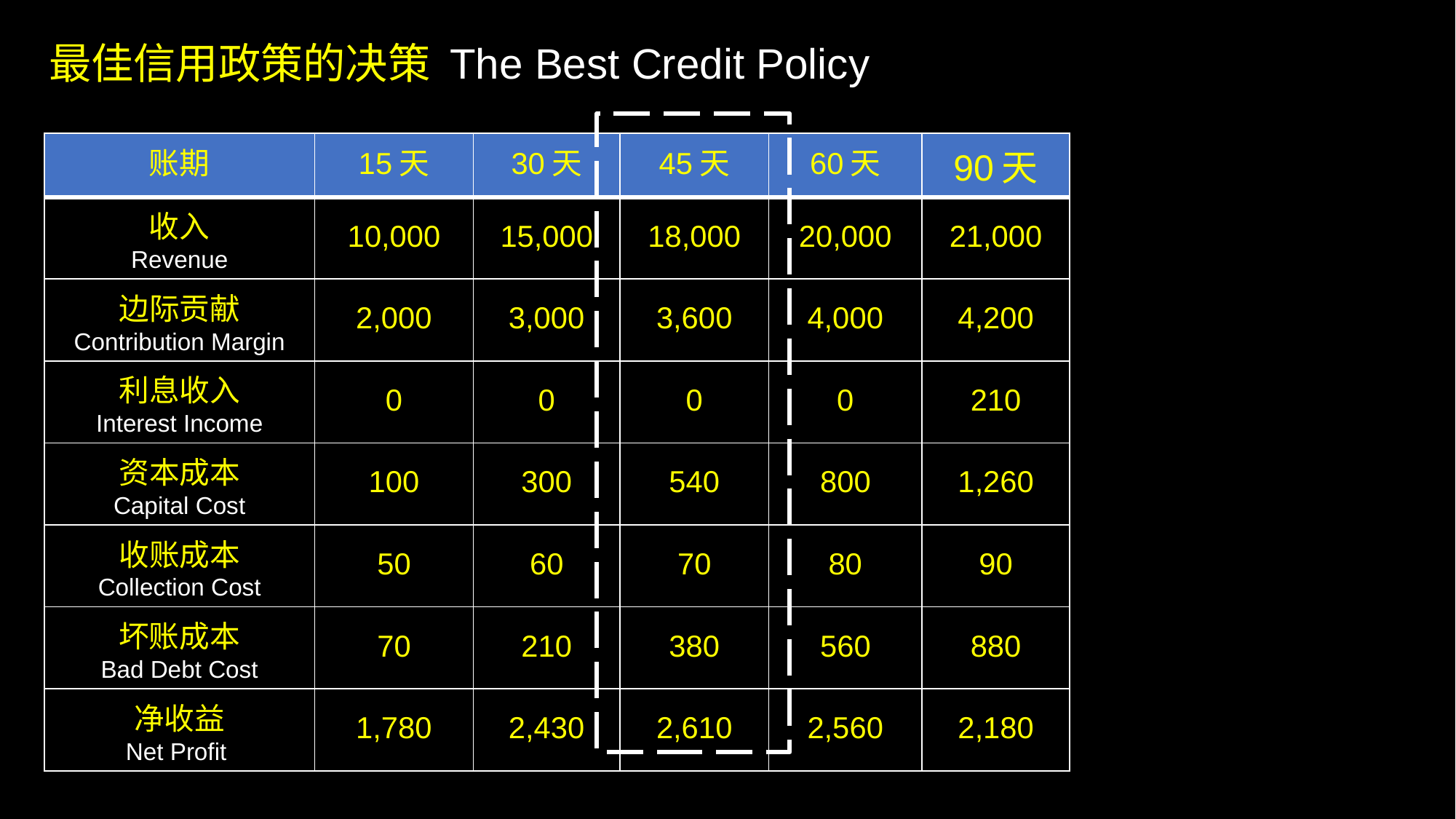

最佳信用政策的决策 The Best Credit Policy

| 账期 | 15天 | 30天 | 45天 | 60天 | 90天 |
| --- | --- | --- | --- | --- | --- |
| 收入 Revenue | 10,000 | 15,000 | 18,000 | 20,000 | 21,000 |
| 边际贡献 Contribution Margin | 2,000 | 3,000 | 3,600 | 4,000 | 4,200 |
| 利息收入 Interest Income | 0 | 0 | 0 | 0 | 210 |
| 资本成本 Capital Cost | 100 | 300 | 540 | 800 | 1,260 |
| 收账成本 Collection Cost | 50 | 60 | 70 | 80 | 90 |
| 坏账成本 Bad Debt Cost | 70 | 210 | 380 | 560 | 880 |
| 净收益 Net Profit | 1,780 | 2,430 | 2,610 | 2,560 | 2,180 |